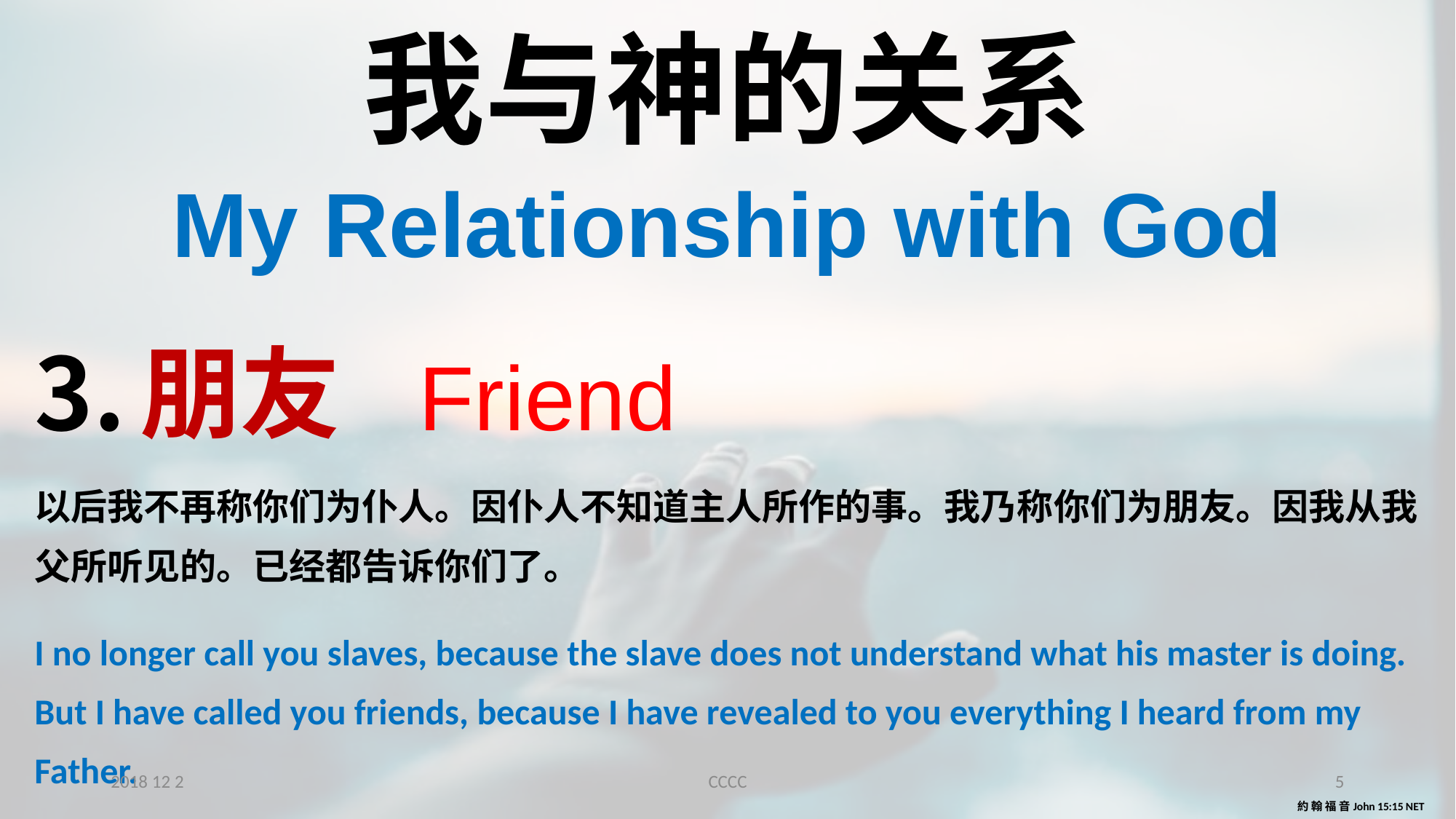

# 我与神的关系 My Relationship with God
  朋友    Friend

以后我不再称你们为仆人。因仆人不知道主人所作的事。我乃称你们为朋友。因我从我父所听见的。已经都告诉你们了。

I no longer call you slaves, because the slave does not understand what his master is doing. But I have called you friends, because I have revealed to you everything I heard from my Father.
約 翰 福 音 John 15:15 NET
2018 12 2
CCCC
5